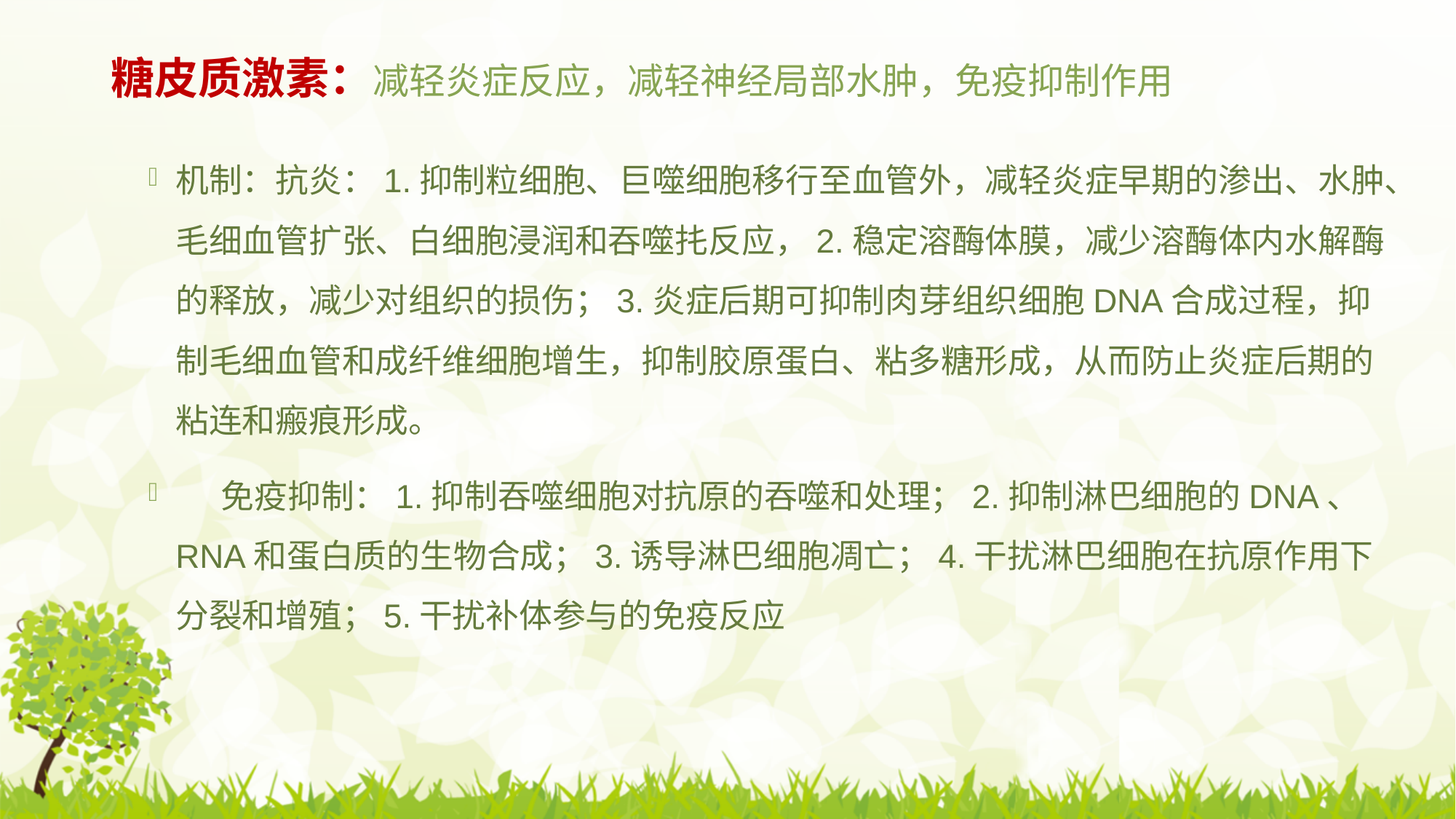

# 糖皮质激素：减轻炎症反应，减轻神经局部水肿，免疫抑制作用
机制：抗炎：1.抑制粒细胞、巨噬细胞移行至血管外，减轻炎症早期的渗出、水肿、毛细血管扩张、白细胞浸润和吞噬扥反应，2.稳定溶酶体膜，减少溶酶体内水解酶的释放，减少对组织的损伤；3.炎症后期可抑制肉芽组织细胞DNA合成过程，抑制毛细血管和成纤维细胞增生，抑制胶原蛋白、粘多糖形成，从而防止炎症后期的粘连和瘢痕形成。
     免疫抑制：1.抑制吞噬细胞对抗原的吞噬和处理；2.抑制淋巴细胞的DNA、RNA和蛋白质的生物合成；3.诱导淋巴细胞凋亡；4.干扰淋巴细胞在抗原作用下分裂和增殖；5.干扰补体参与的免疫反应